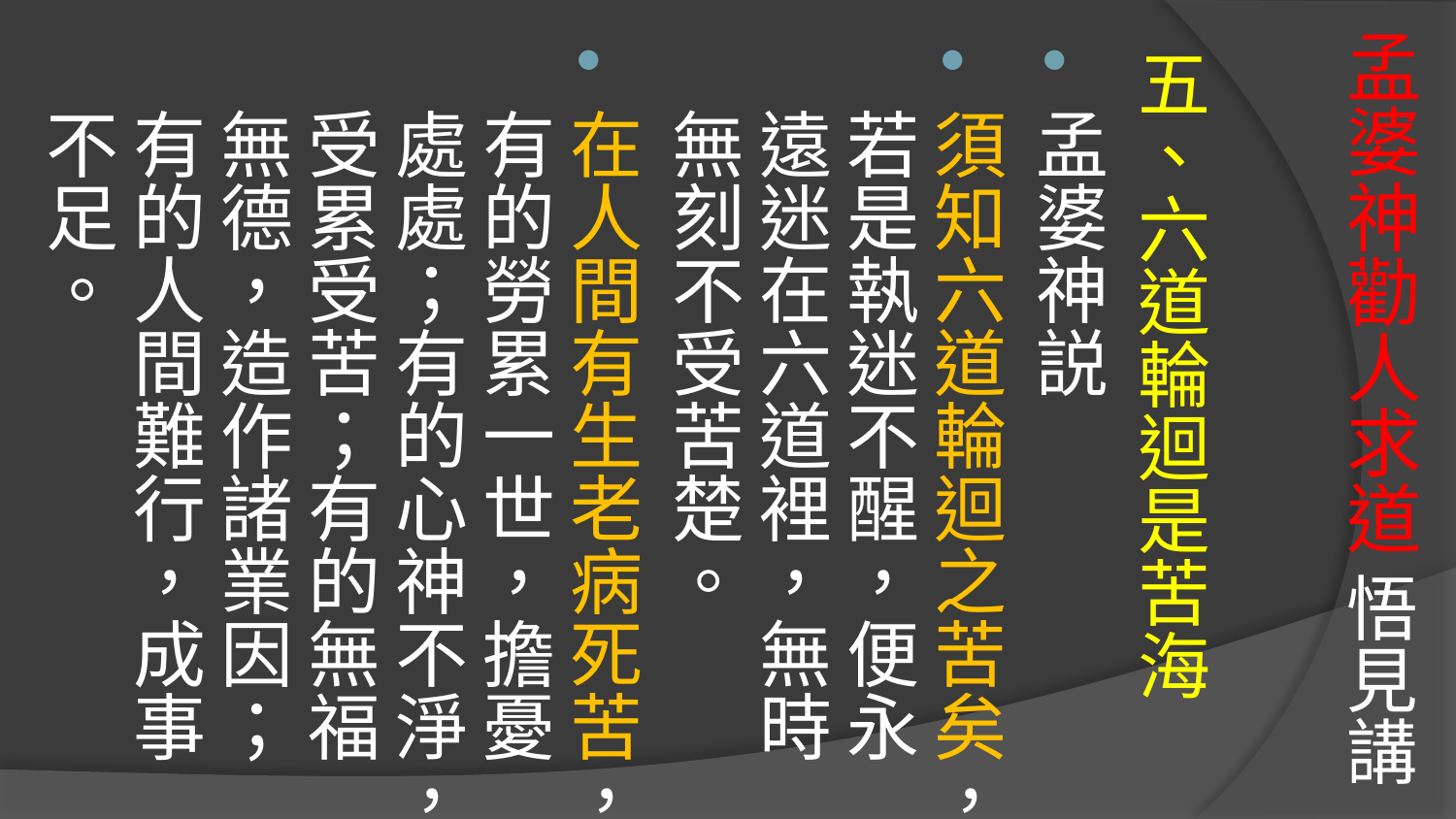

# 孟婆神勸人求道 悟見講
五、六道輪迴是苦海
孟婆神説
須知六道輪迴之苦矣，若是執迷不醒，便永遠迷在六道裡，無時無刻不受苦楚。
在人間有生老病死苦，有的勞累一世，擔憂處處；有的心神不淨，受累受苦；有的無福無德，造作諸業因；有的人間難行，成事不足。